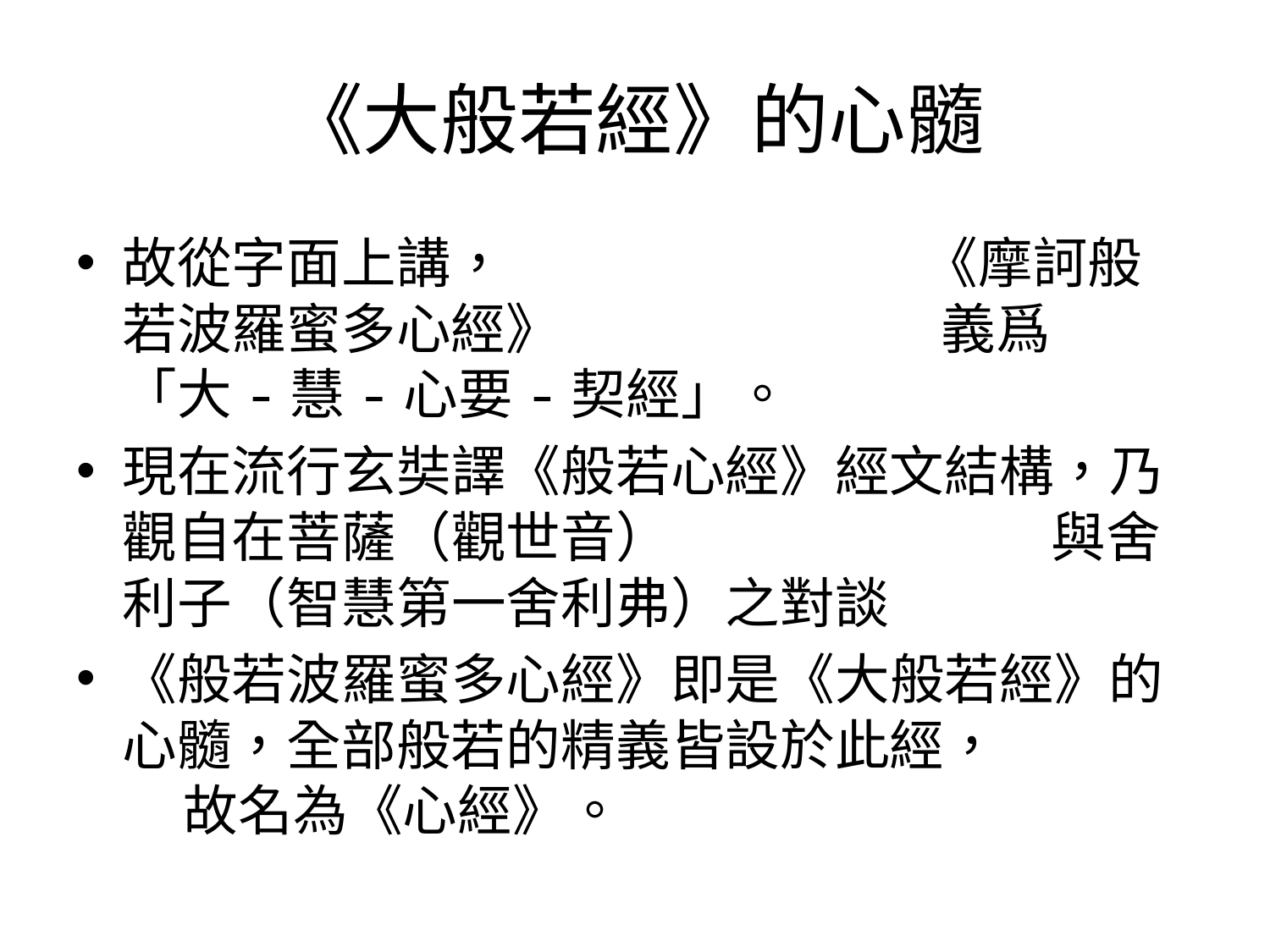

# 《大般若經》的心髓
故從字面上講，                                  《摩訶般若波羅蜜多心經》                               義爲「大-慧-心要-契經」。
現在流行玄奘譯《般若心經》經文結構，乃觀自在菩薩（觀世音）                               與舍利子（智慧第一舍利弗）之對談
《般若波羅蜜多心經》即是《大般若經》的心髓，全部般若的精義皆設於此經，                     故名為《心經》。